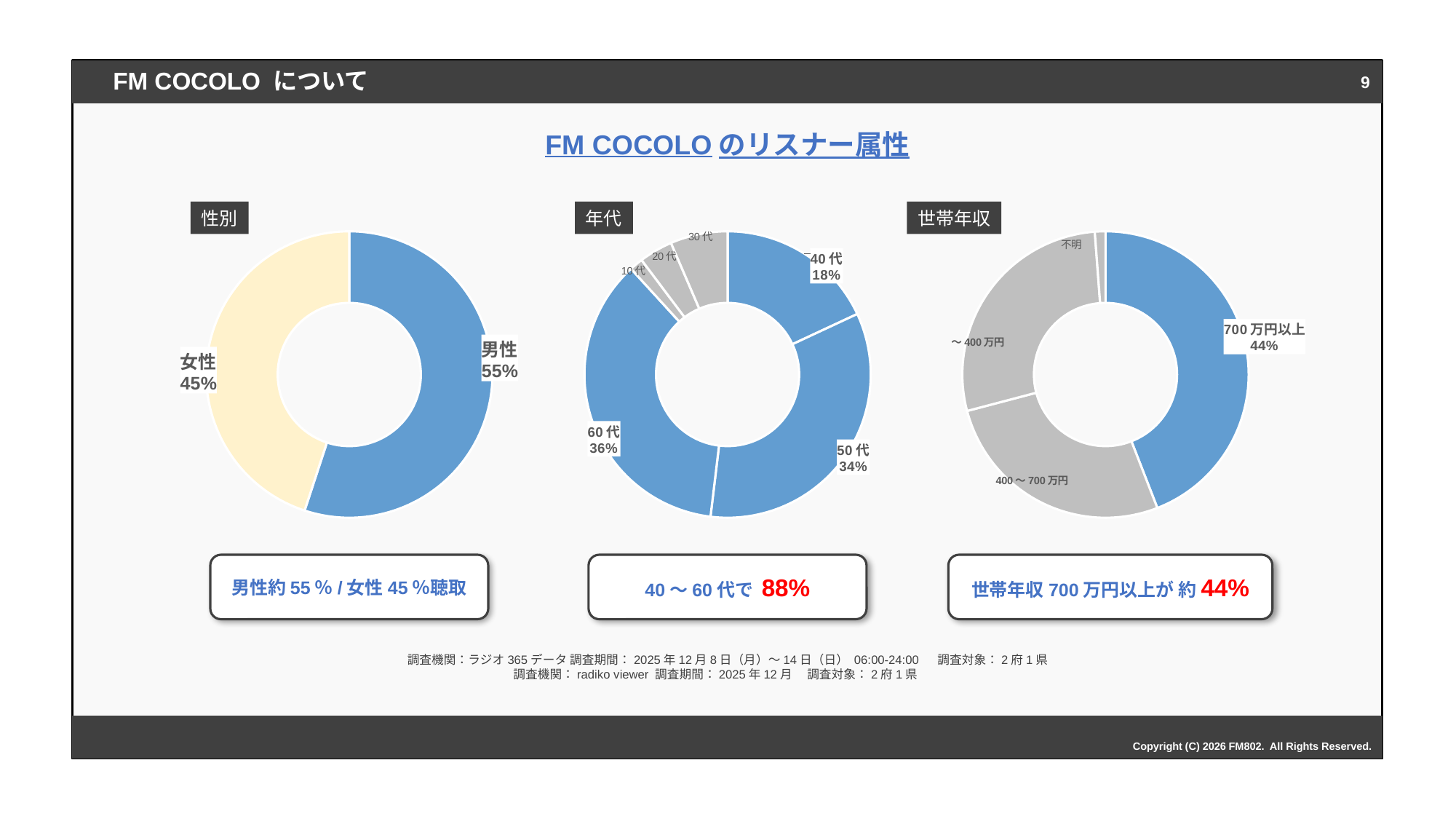

9
# FM COCOLO について
FM COCOLOのリスナー属性
性別
年代
世帯年収

### Chart

| Category | 売上高 |
|---|---|
| 男性 | 55.052211302211305 |
| 女性 | 44.947788697788695 |

### Chart

| Category | 売上高 |
|---|---|
| 40代 | 18.052195112941654 |
| 50代 | 33.85663890068892 |
| 60代 | 36.30570895591305 |
| 10代 | 1.527436603069649 |
| 20代 | 3.788116654045768 |
| 30代 | 6.4699037733409686 |

### Chart

| Category | 売上高 |
|---|---|
| 700万円以上 | 44.1 |
| 400～700万円 | 26.8 |
| ～400万円 | 27.9 |
| 不明 | 1.2 |
男性約55％/女性45％聴取
40～60代で 88%
世帯年収700万円以上が 約44%
調査機関：ラジオ365データ 調査期間：2025年12月8日（月）～14日（日） 06:00-24:00 　調査対象：2府1県
調査機関：radiko viewer 調査期間：2025年12月 　調査対象：2府1県